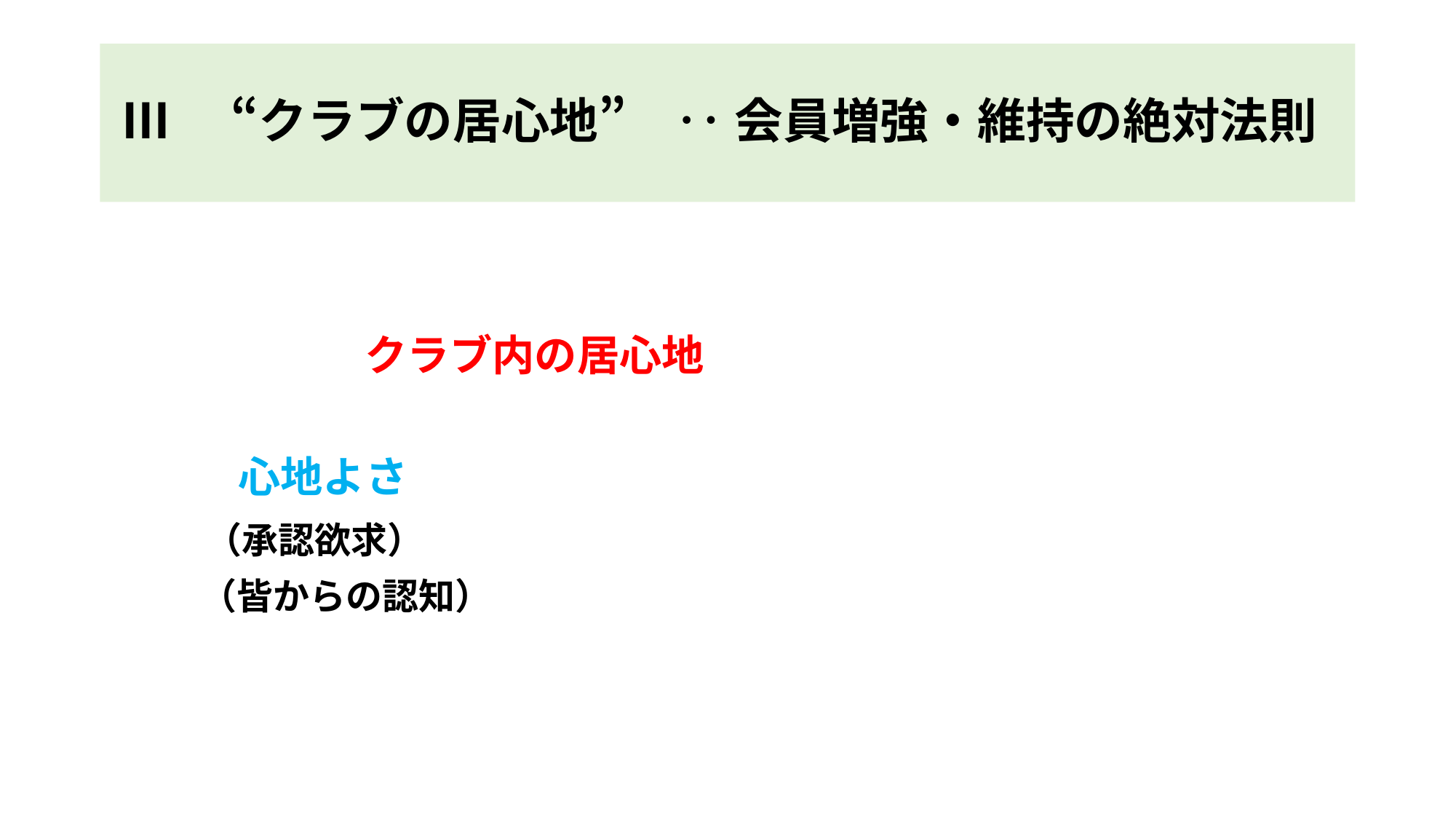

# Ⅲ　“クラブの居心地”　‥ 会員増強・維持の絶対法則

　　　　　　クラブ内の居心地

　　　心地よさ
　　 （承認欲求）
　 　 （皆からの認知）